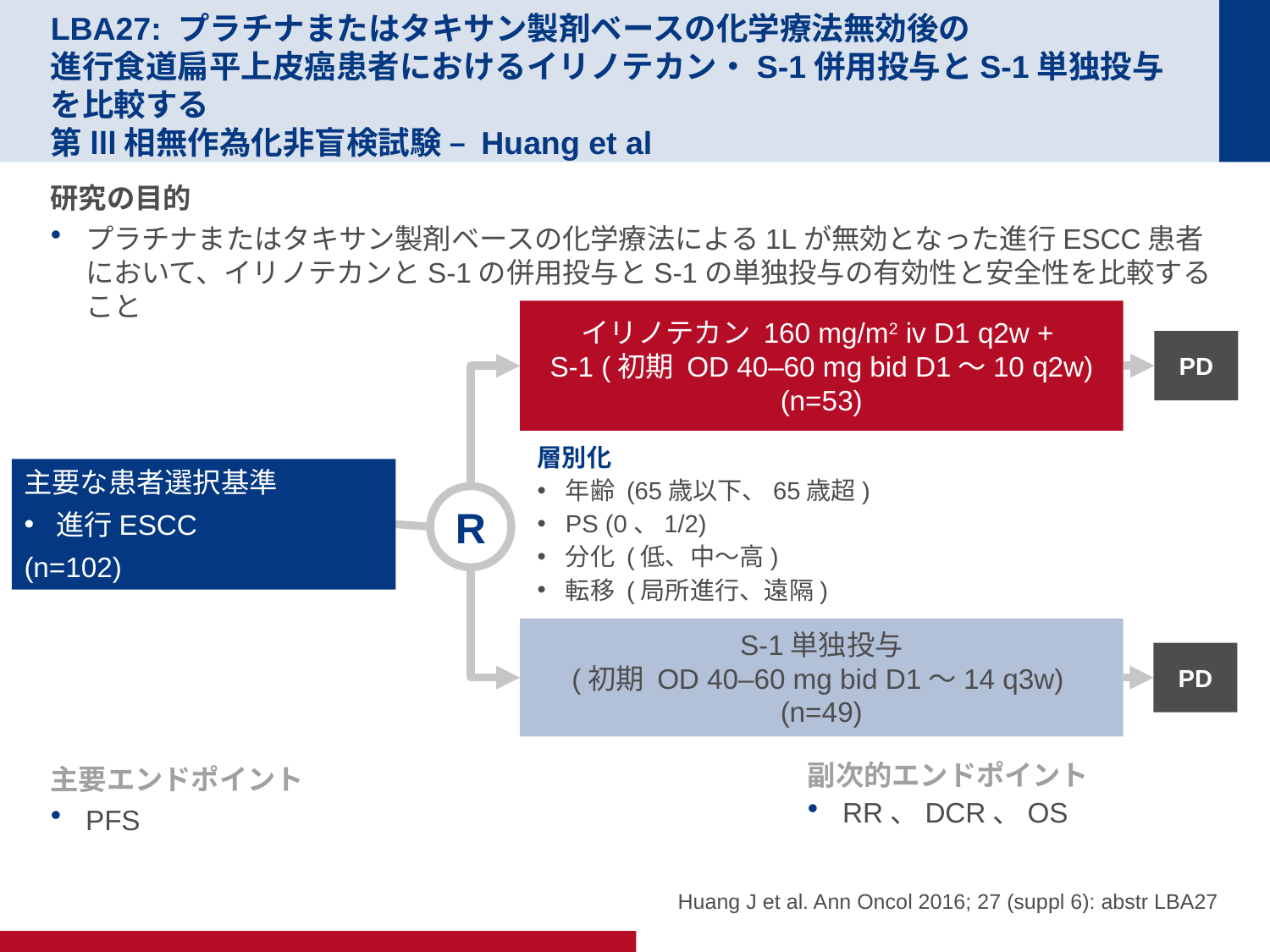

# LBA27: プラチナまたはタキサン製剤ベースの化学療法無効後の 進行食道扁平上皮癌患者におけるイリノテカン・S-1併用投与とS-1単独投与を比較する 第lll相無作為化非盲検試験 – Huang et al
研究の目的
プラチナまたはタキサン製剤ベースの化学療法による1Lが無効となった進行ESCC患者において、イリノテカンとS-1の併用投与とS-1の単独投与の有効性と安全性を比較すること
イリノテカン 160 mg/m2 iv D1 q2w +
S-1 (初期 OD 40–60 mg bid D1～10 q2w)
(n=53)
PD
層別化
年齢 (65歳以下、65歳超)
PS (0、1/2)
分化 (低、中～高)
転移 (局所進行、遠隔)
主要な患者選択基準
進行ESCC
(n=102)
R
S-1単独投与
(初期 OD 40–60 mg bid D1～14 q3w)
(n=49)
PD
主要エンドポイント
PFS
副次的エンドポイント
RR、DCR、OS
Huang J et al. Ann Oncol 2016; 27 (suppl 6): abstr LBA27